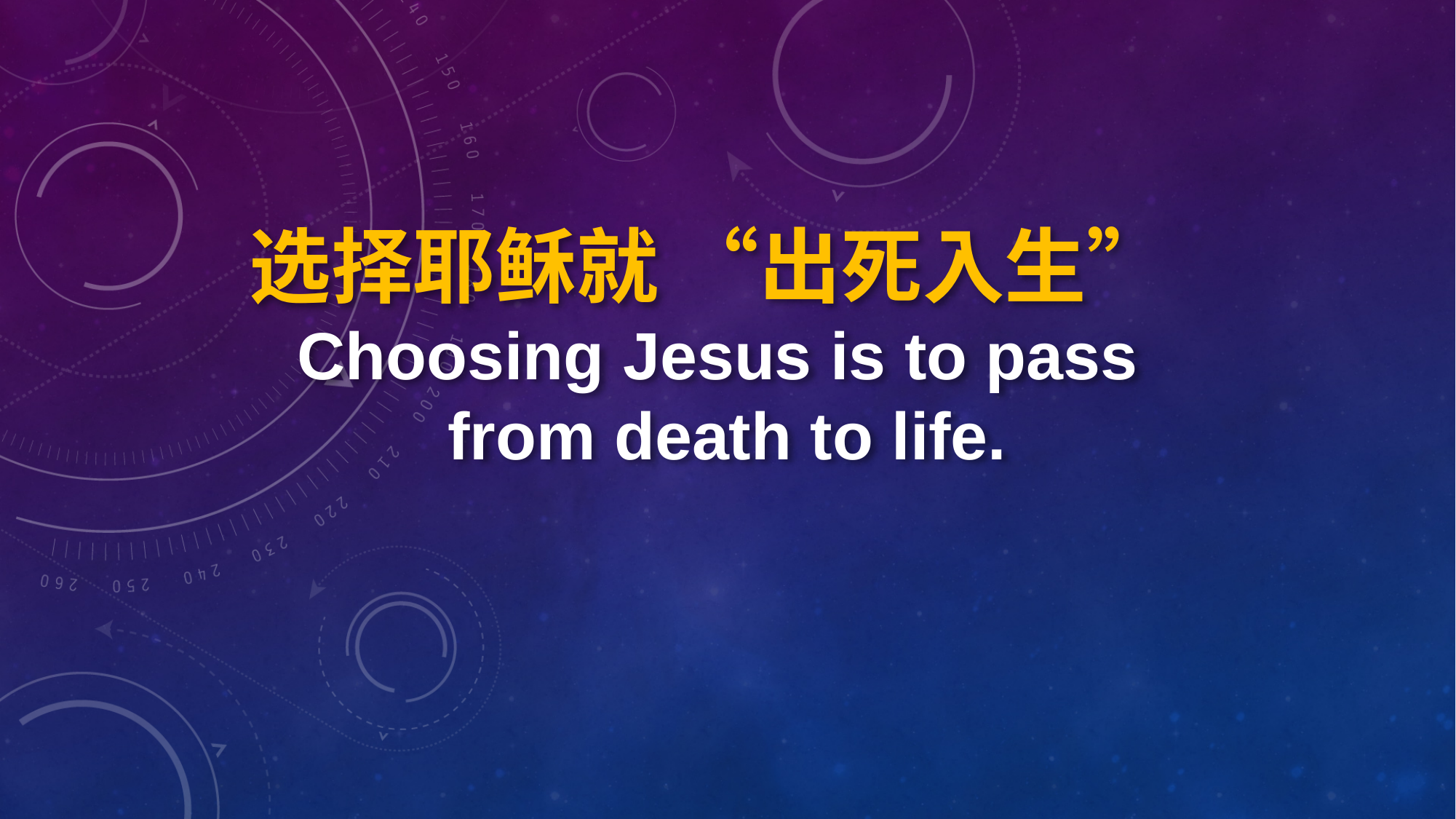

选择耶稣就 “出死入生”
Choosing Jesus is to pass
from death to life.